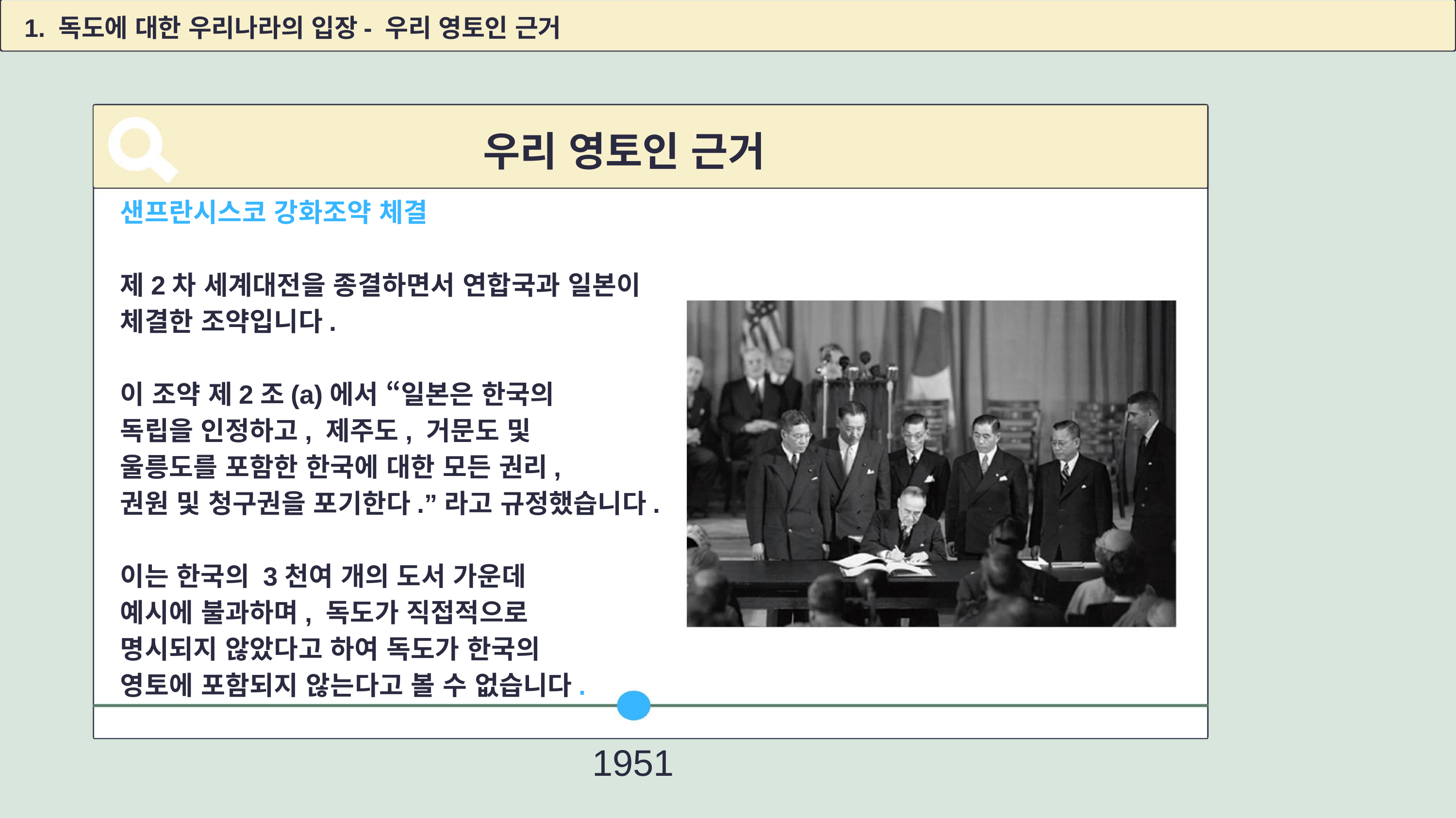

1. 독도에 대한 우리나라의 입장- 우리 영토인 근거
우리 영토인 근거
샌프란시스코 강화조약 체결
제2차 세계대전을 종결하면서 연합국과 일본이
체결한 조약입니다.
이 조약 제2조(a)에서 “일본은 한국의
독립을 인정하고, 제주도, 거문도 및
울릉도를 포함한 한국에 대한 모든 권리,
권원 및 청구권을 포기한다.”라고 규정했습니다.
이는 한국의 3천여 개의 도서 가운데
예시에 불과하며, 독도가 직접적으로
명시되지 않았다고 하여 독도가 한국의
영토에 포함되지 않는다고 볼 수 없습니다.
1951